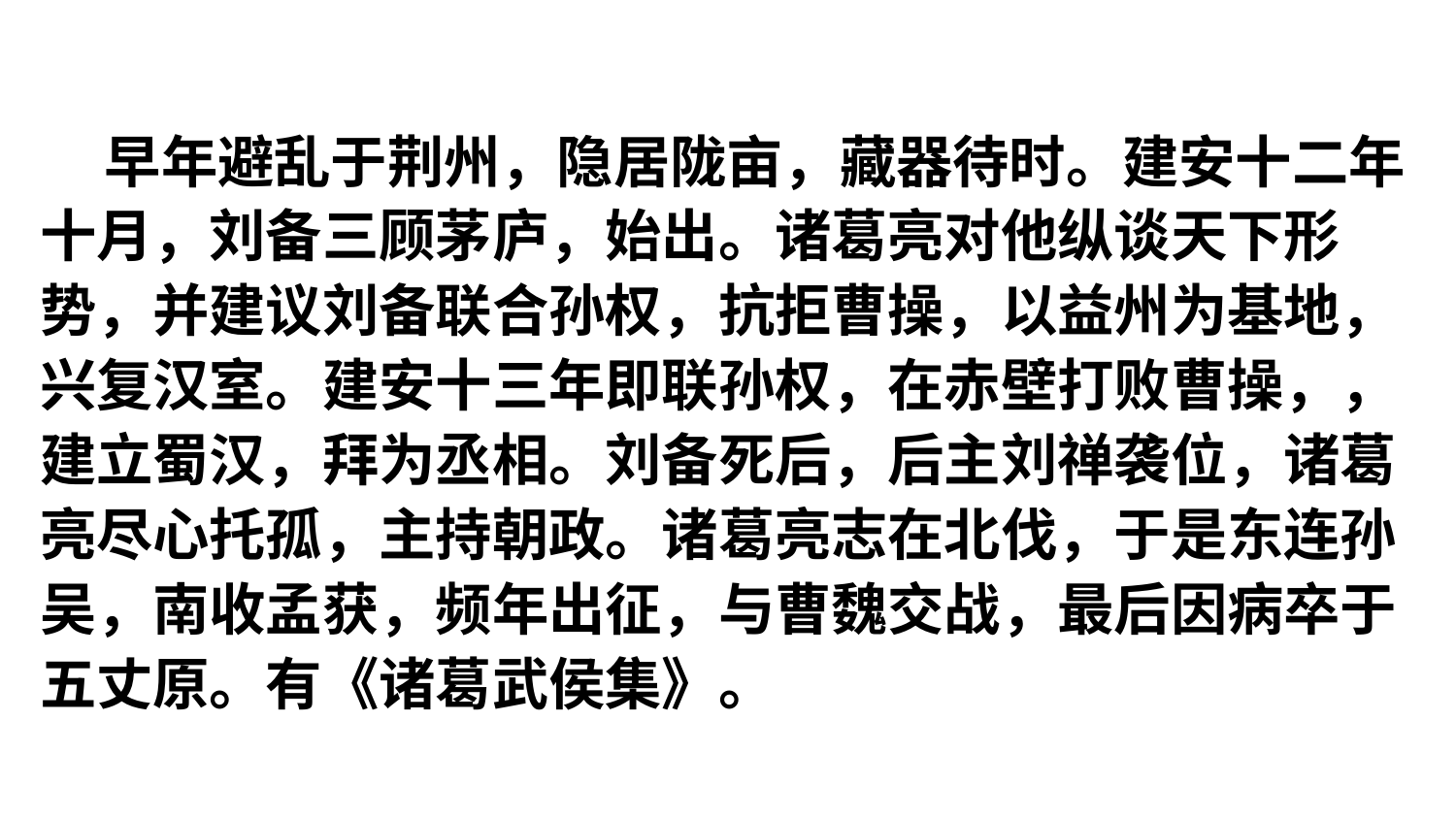

早年避乱于荆州，隐居陇亩，藏器待时。建安十二年十月，刘备三顾茅庐，始出。诸葛亮对他纵谈天下形势，并建议刘备联合孙权，抗拒曹操，以益州为基地，兴复汉室。建安十三年即联孙权，在赤壁打败曹操，，建立蜀汉，拜为丞相。刘备死后，后主刘禅袭位，诸葛亮尽心托孤，主持朝政。诸葛亮志在北伐，于是东连孙吴，南收孟获，频年出征，与曹魏交战，最后因病卒于五丈原。有《诸葛武侯集》。